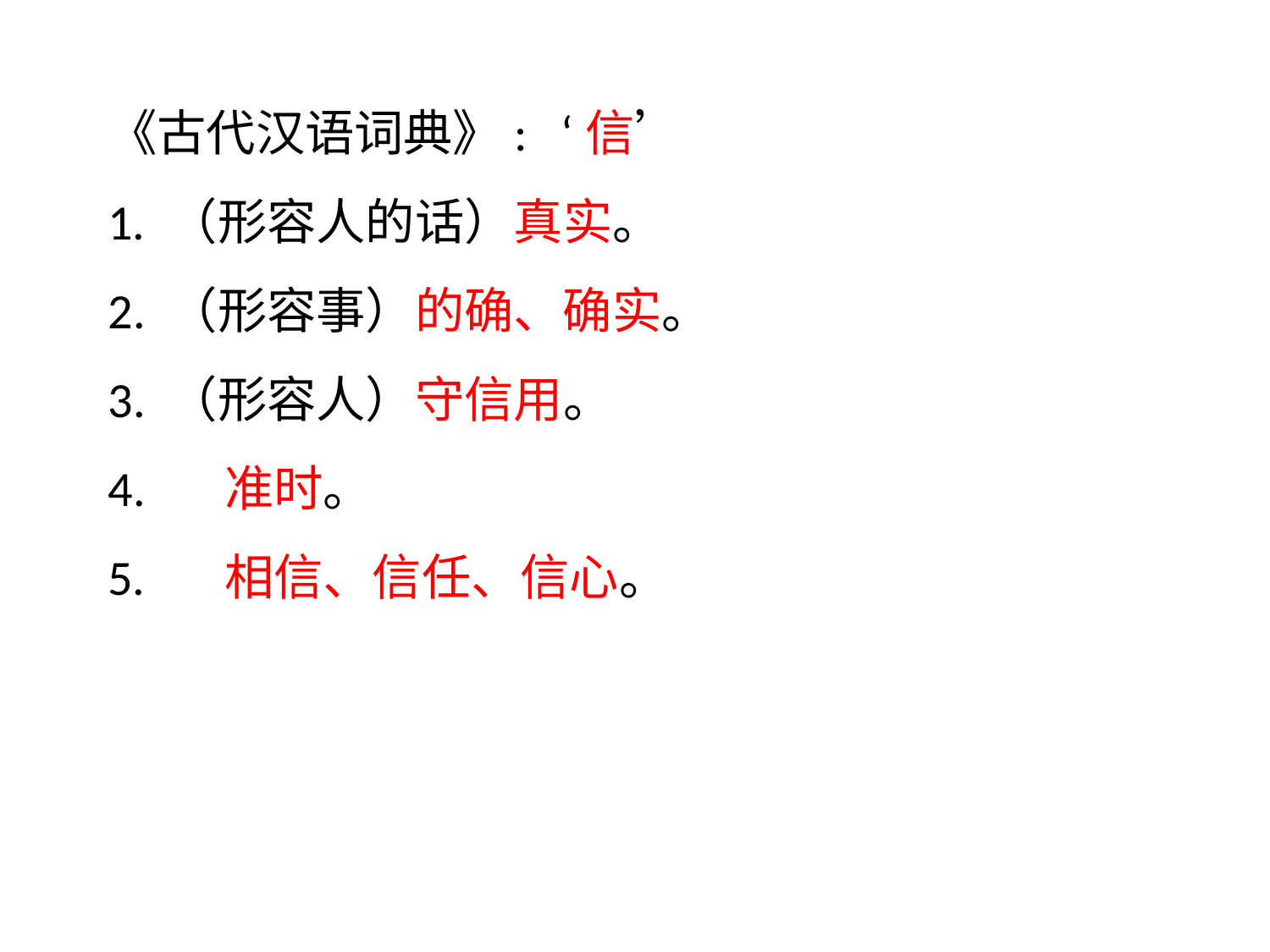

# 《古代汉语词典》:   ‘信’ 1. （形容人的话）真实。 2. （形容事）的确、确实。 3. （形容人）守信用。 4.      准时。 5.      相信、信任、信心。